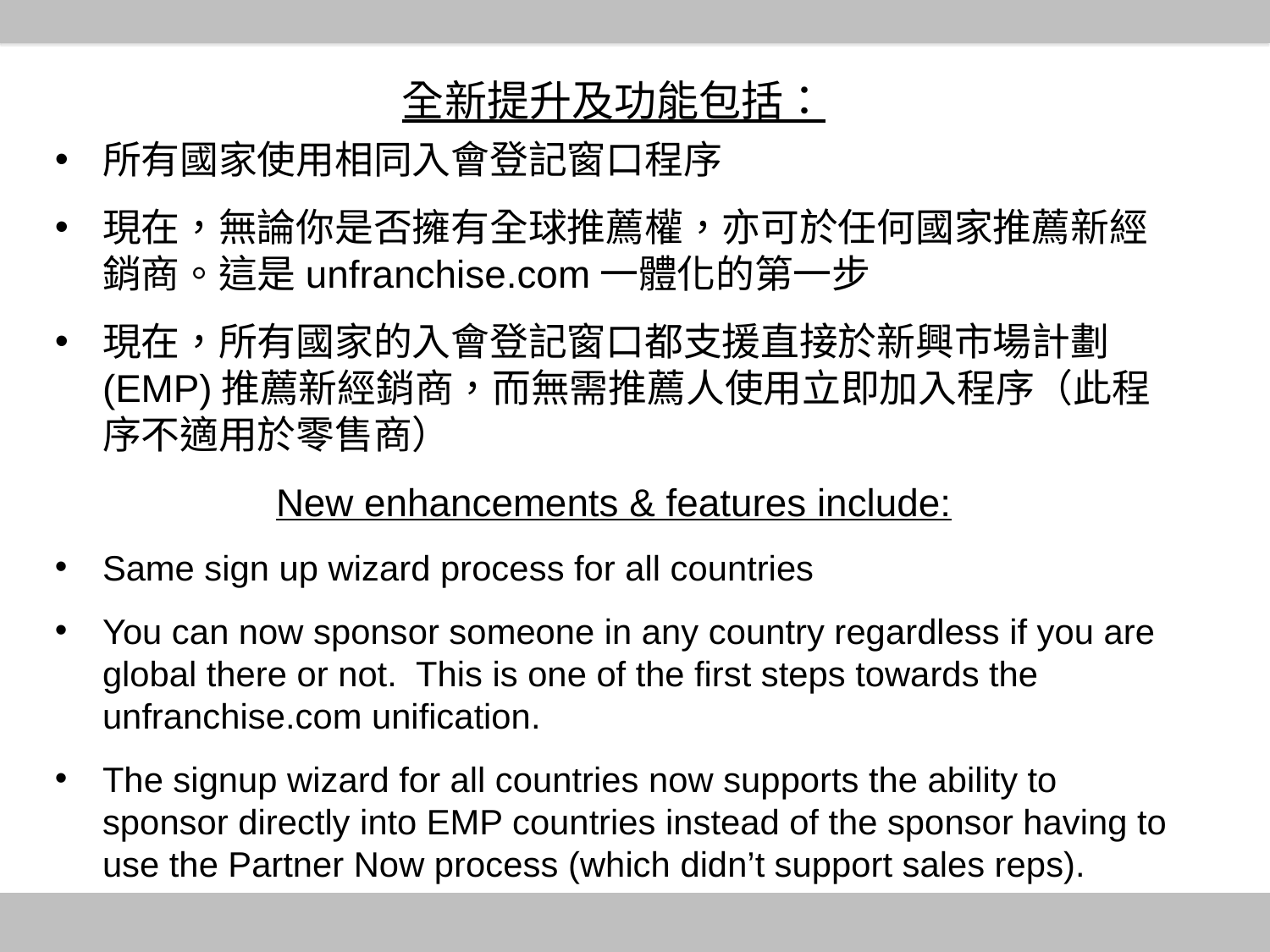

全新提升及功能包括：
所有國家使用相同入會登記窗口程序
現在，無論你是否擁有全球推薦權，亦可於任何國家推薦新經銷商。這是unfranchise.com一體化的第一步
現在，所有國家的入會登記窗口都支援直接於新興市場計劃(EMP)推薦新經銷商，而無需推薦人使用立即加入程序（此程序不適用於零售商）
New enhancements & features include:
Same sign up wizard process for all countries
You can now sponsor someone in any country regardless if you are global there or not.  This is one of the first steps towards the unfranchise.com unification.
The signup wizard for all countries now supports the ability to sponsor directly into EMP countries instead of the sponsor having to use the Partner Now process (which didn’t support sales reps).